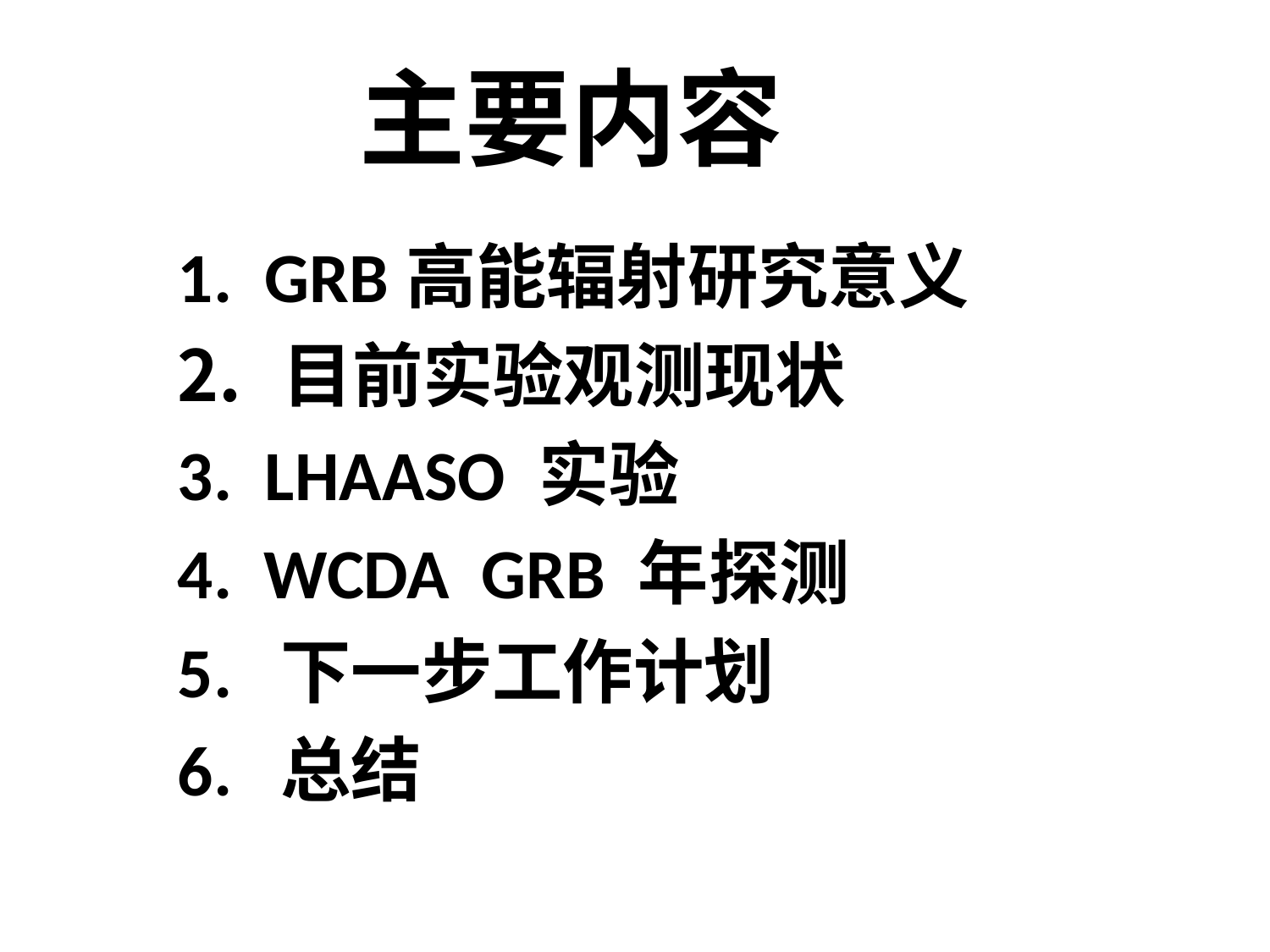

# 主要内容
 GRB高能辐射研究意义
 目前实验观测现状
 LHAASO 实验
4.  WCDA  GRB 年探测
5.  下一步工作计划
6.  总结